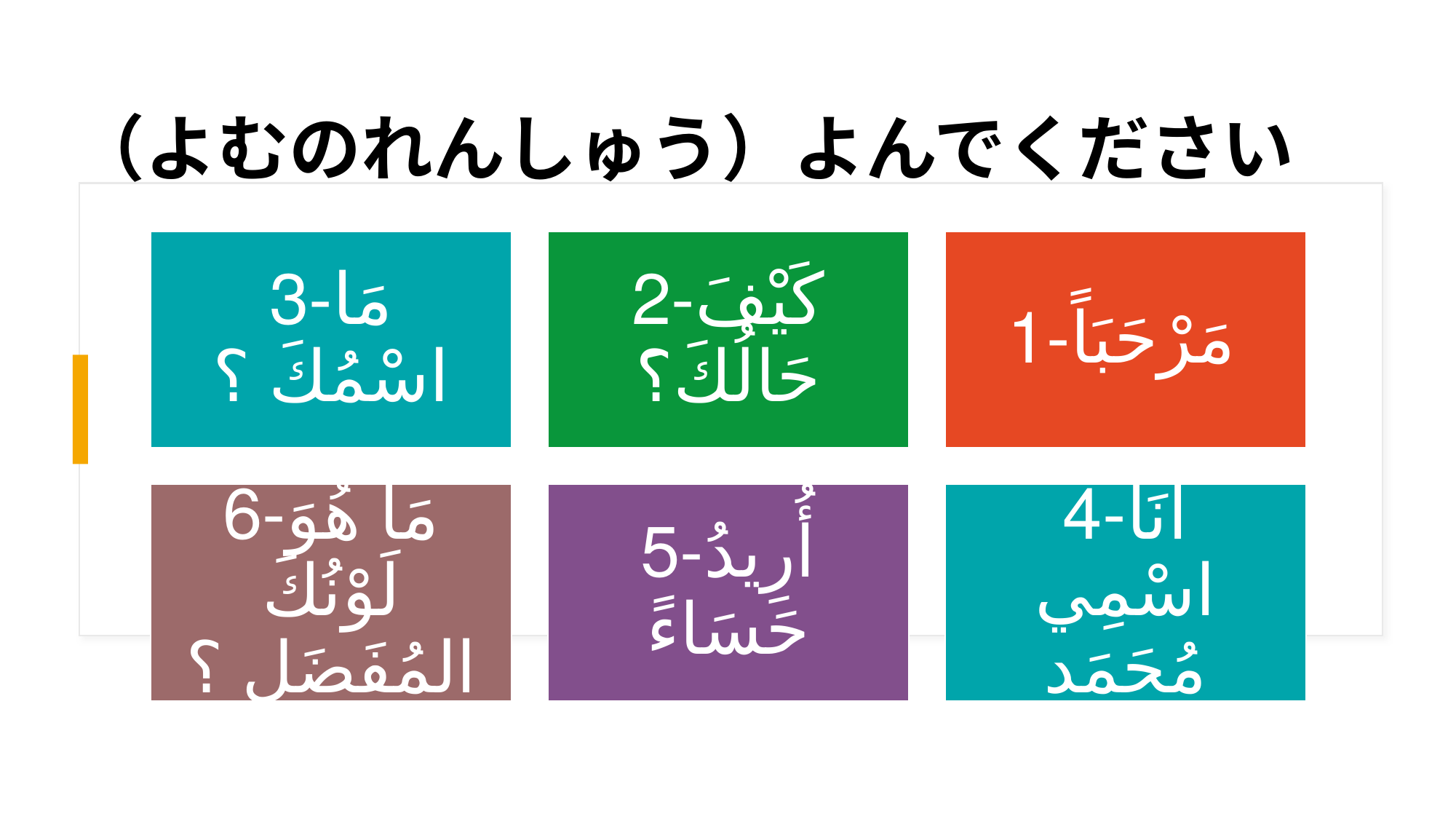

# （よむのれんしゅう）よんでください
3-مَا اسْمُكَ ؟
2-كَيْفَ حَالُكَ؟َ
1-مَرْحَبَاً
6-مَا هُوَ لَوْنُكَ المُفَضَل ؟
5-أُرِيدُ حَسَاءً
4-أَنَا اسْمِي مُحَمَد